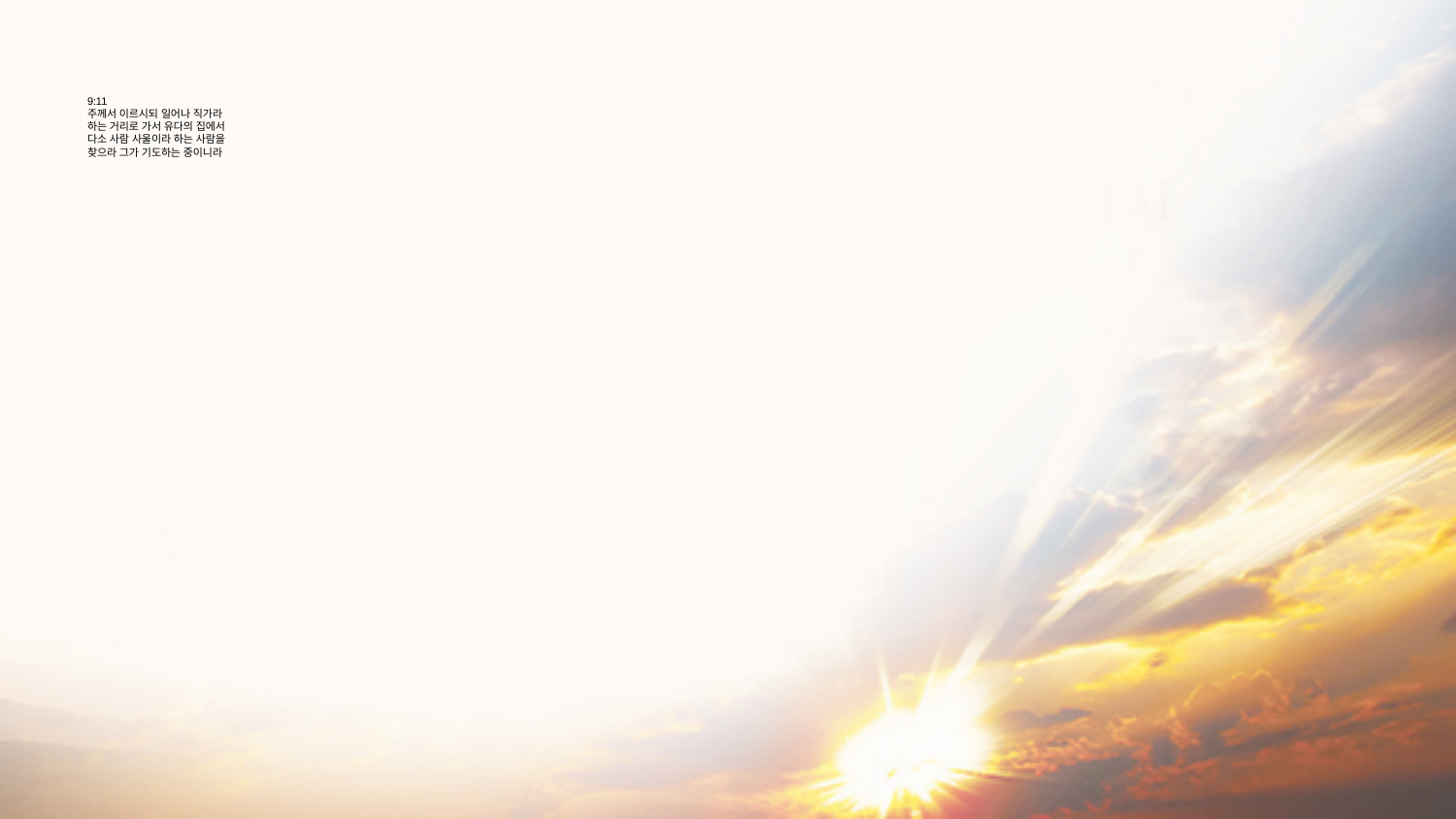

# 9:11 주께서 이르시되 일어나 직가라 하는 거리로 가서 유다의 집에서 다소 사람 사울이라 하는 사람을 찾으라 그가 기도하는 중이니라